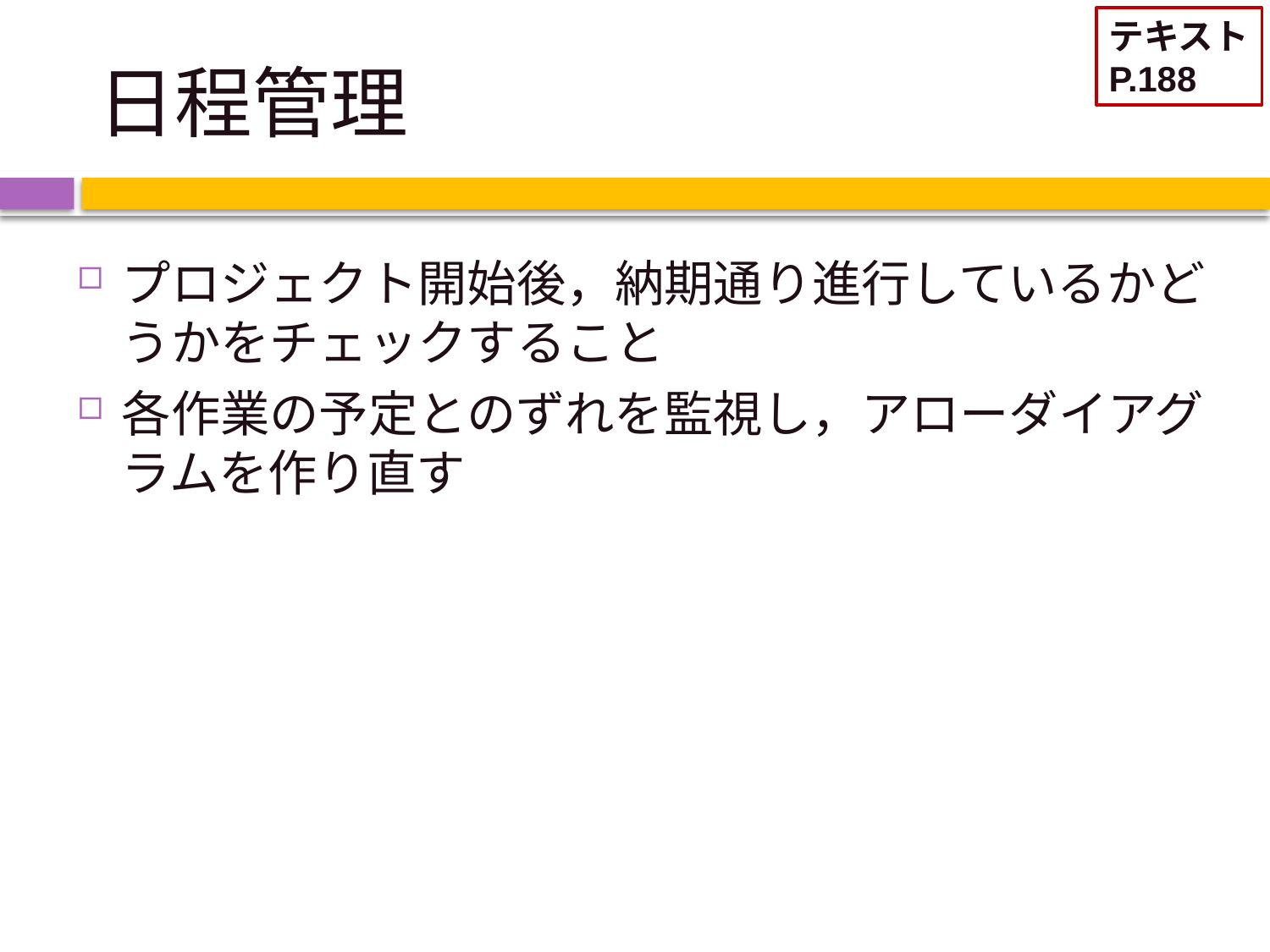

テキスト
P.188
# 日程管理
プロジェクト開始後，納期通り進行しているかどうかをチェックすること
各作業の予定とのずれを監視し，アローダイアグラムを作り直す